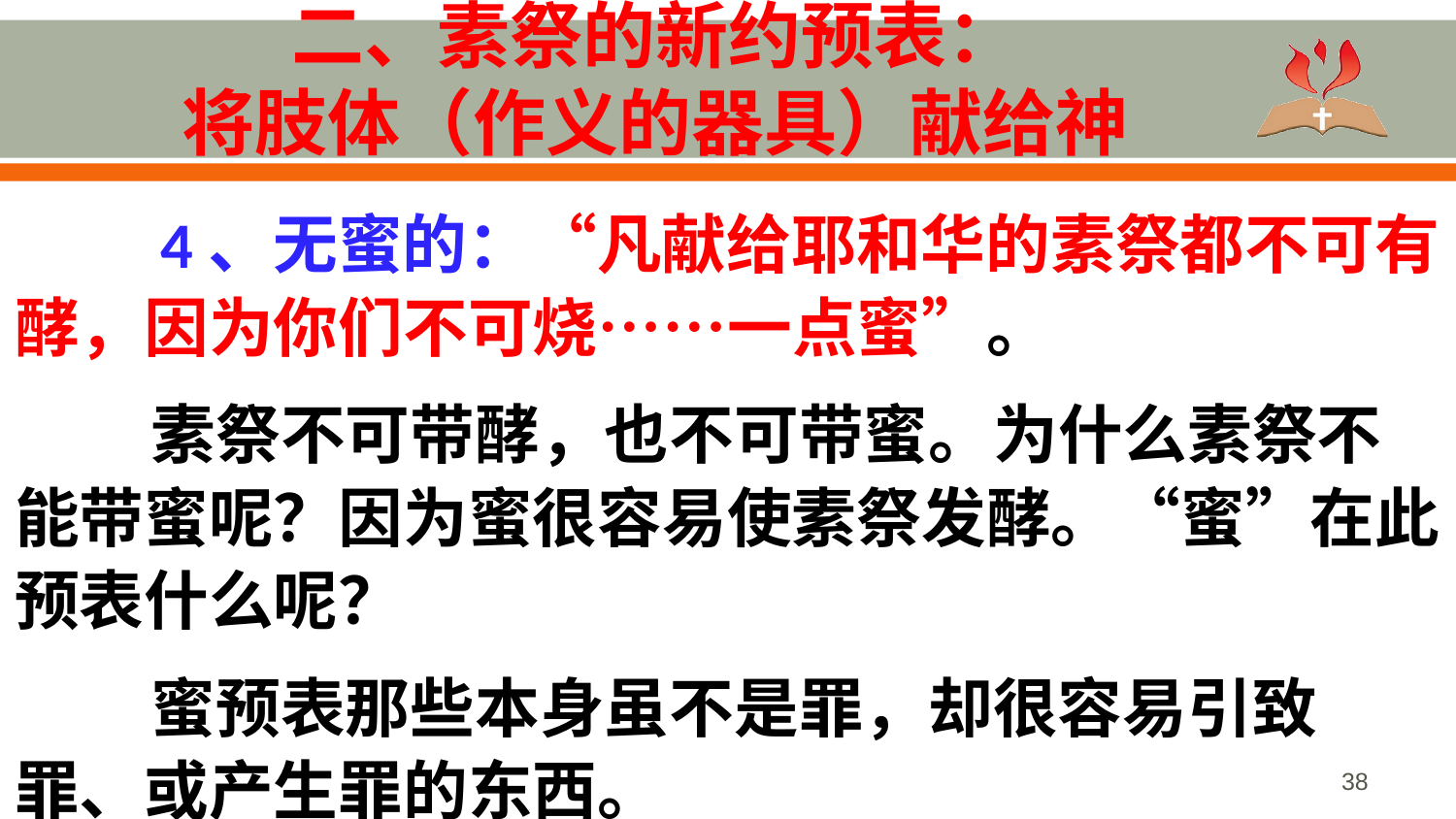

# 二、素祭的新约预表： 将肢体（作义的器具）献给神
	4、无蜜的：“凡献给耶和华的素祭都不可有酵，因为你们不可烧……一点蜜”。
素祭不可带酵，也不可带蜜。为什么素祭不能带蜜呢？因为蜜很容易使素祭发酵。“蜜”在此预表什么呢？
蜜预表那些本身虽不是罪，却很容易引致罪、或产生罪的东西。
38